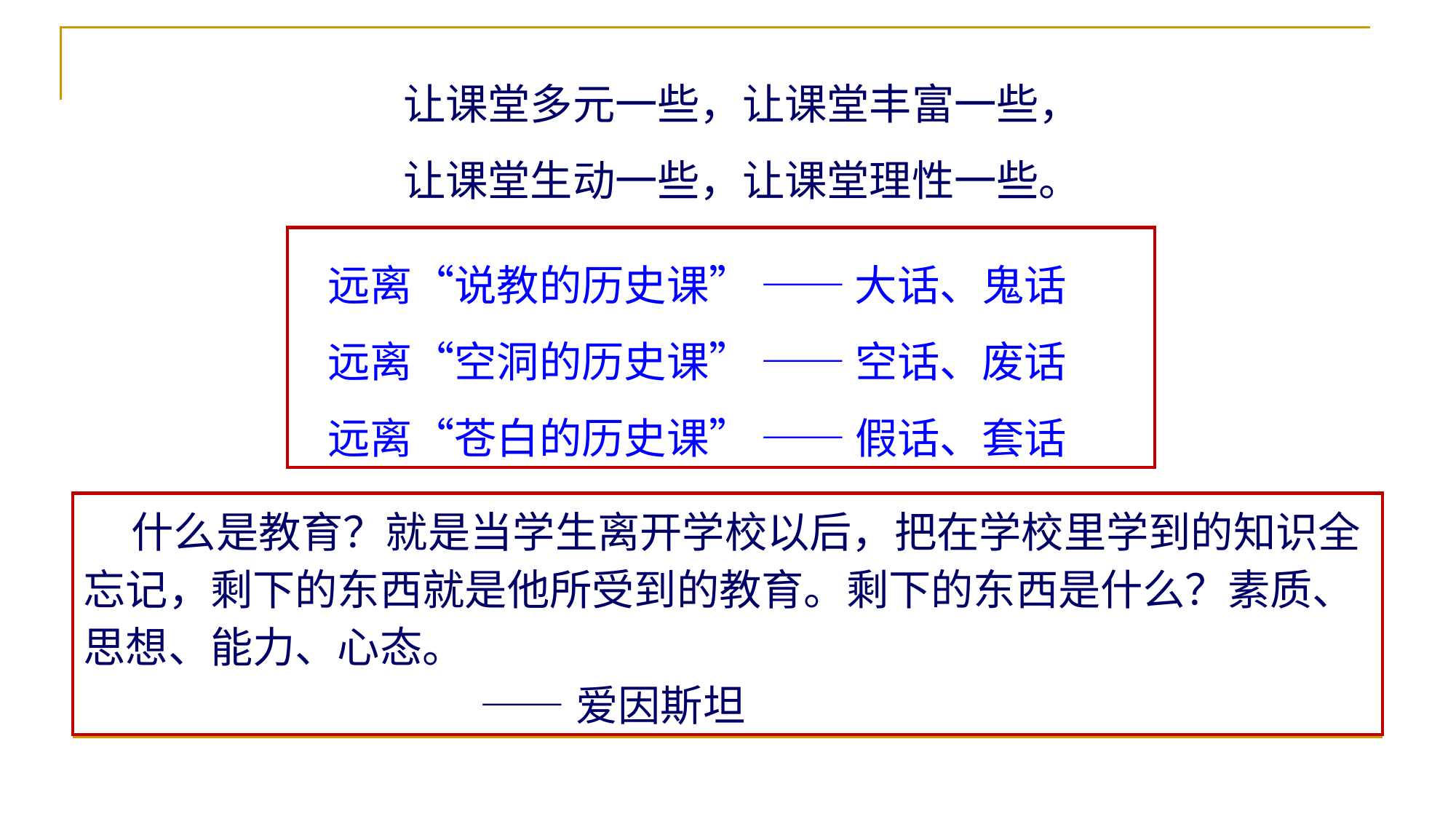

让课堂多元一些，让课堂丰富一些，
 让课堂生动一些，让课堂理性一些。
  远离“说教的历史课” —— 大话、鬼话
  远离“空洞的历史课” —— 空话、废话
  远离“苍白的历史课” —— 假话、套话
    什么是教育？就是当学生离开学校以后，把在学校里学到的知识全忘记，剩下的东西就是他所受到的教育。剩下的东西是什么？素质、思想、能力、心态。
                                          ——爱因斯坦